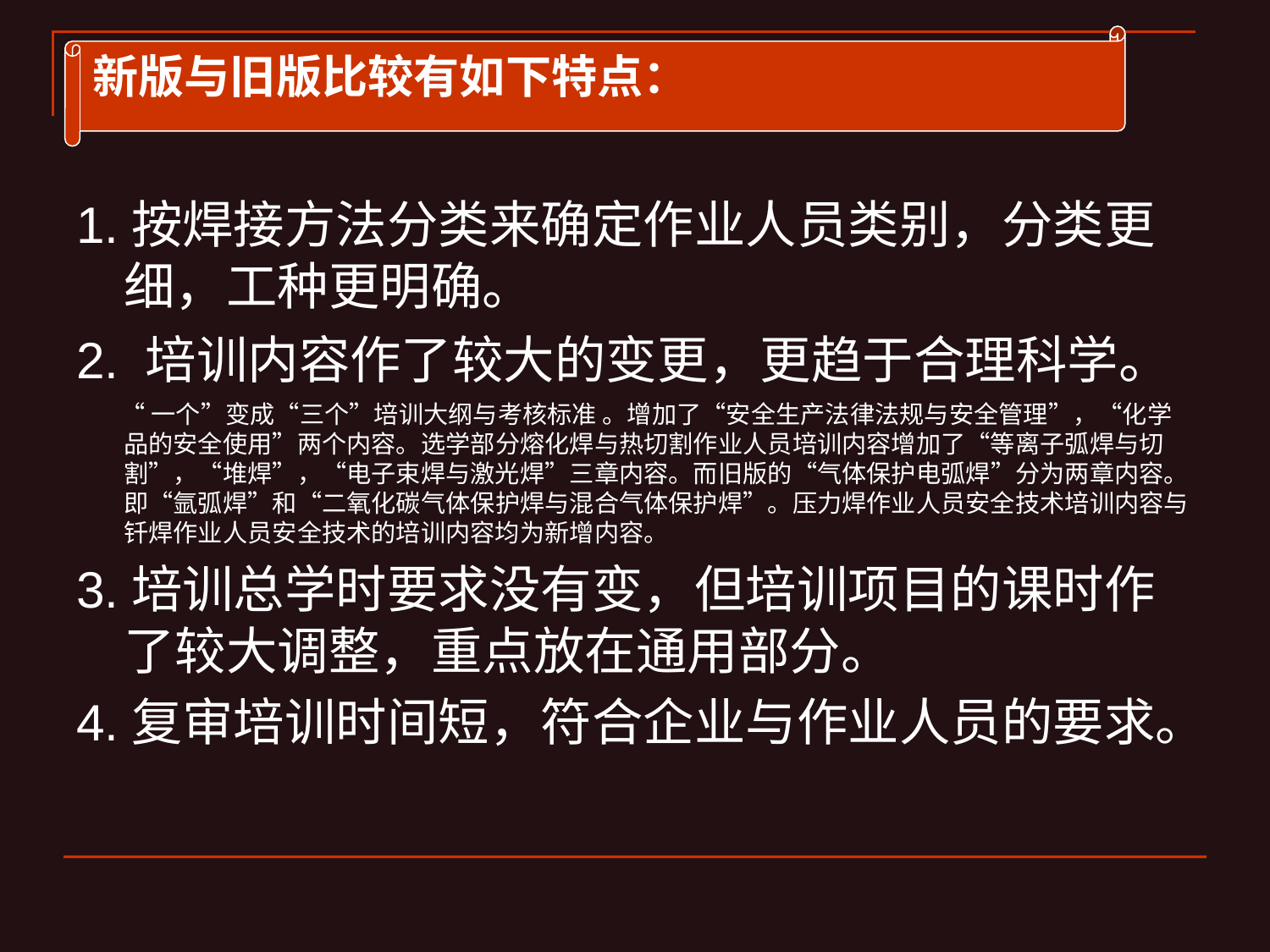

新版与旧版比较有如下特点：
1.按焊接方法分类来确定作业人员类别，分类更细，工种更明确。
2. 培训内容作了较大的变更，更趋于合理科学。
       “一个”变成“三个”培训大纲与考核标准 。增加了“安全生产法律法规与安全管理”，“化学品的安全使用”两个内容。选学部分熔化焊与热切割作业人员培训内容增加了“等离子弧焊与切割”，“堆焊”，“电子束焊与激光焊”三章内容。而旧版的“气体保护电弧焊”分为两章内容。即“氩弧焊”和“二氧化碳气体保护焊与混合气体保护焊”。压力焊作业人员安全技术培训内容与钎焊作业人员安全技术的培训内容均为新增内容。
3.培训总学时要求没有变，但培训项目的课时作了较大调整，重点放在通用部分。
4.复审培训时间短，符合企业与作业人员的要求。